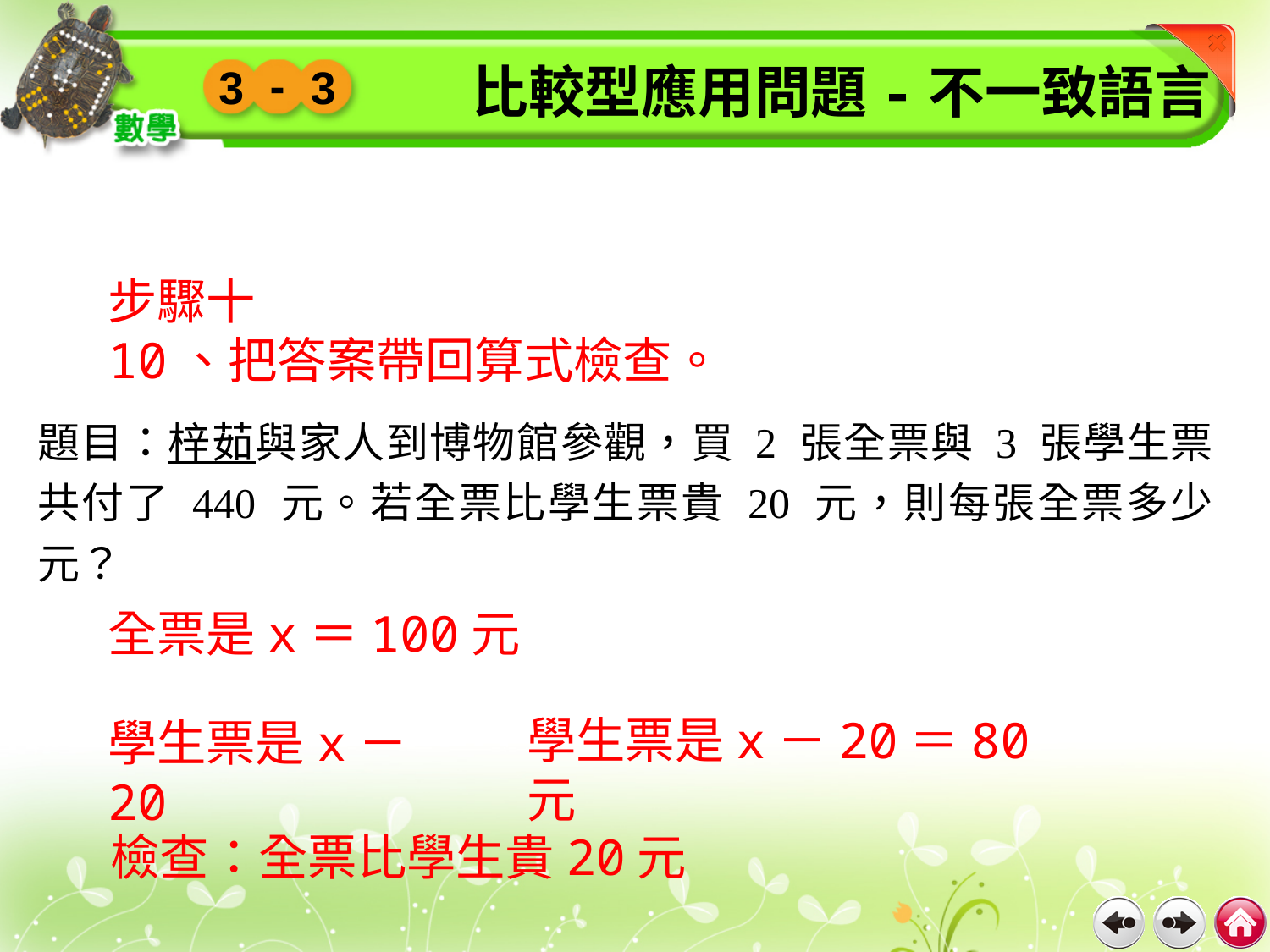

比較型應用問題-不一致語言
-
3
3
步驟十
10、把答案帶回算式檢查。
題目：梓茹與家人到博物館參觀，買 2 張全票與 3 張學生票共付了 440 元。若全票比學生票貴 20 元，則每張全票多少元？
全票是x＝100元
學生票是x－20＝80元
學生票是x－20
檢查：全票比學生貴20元